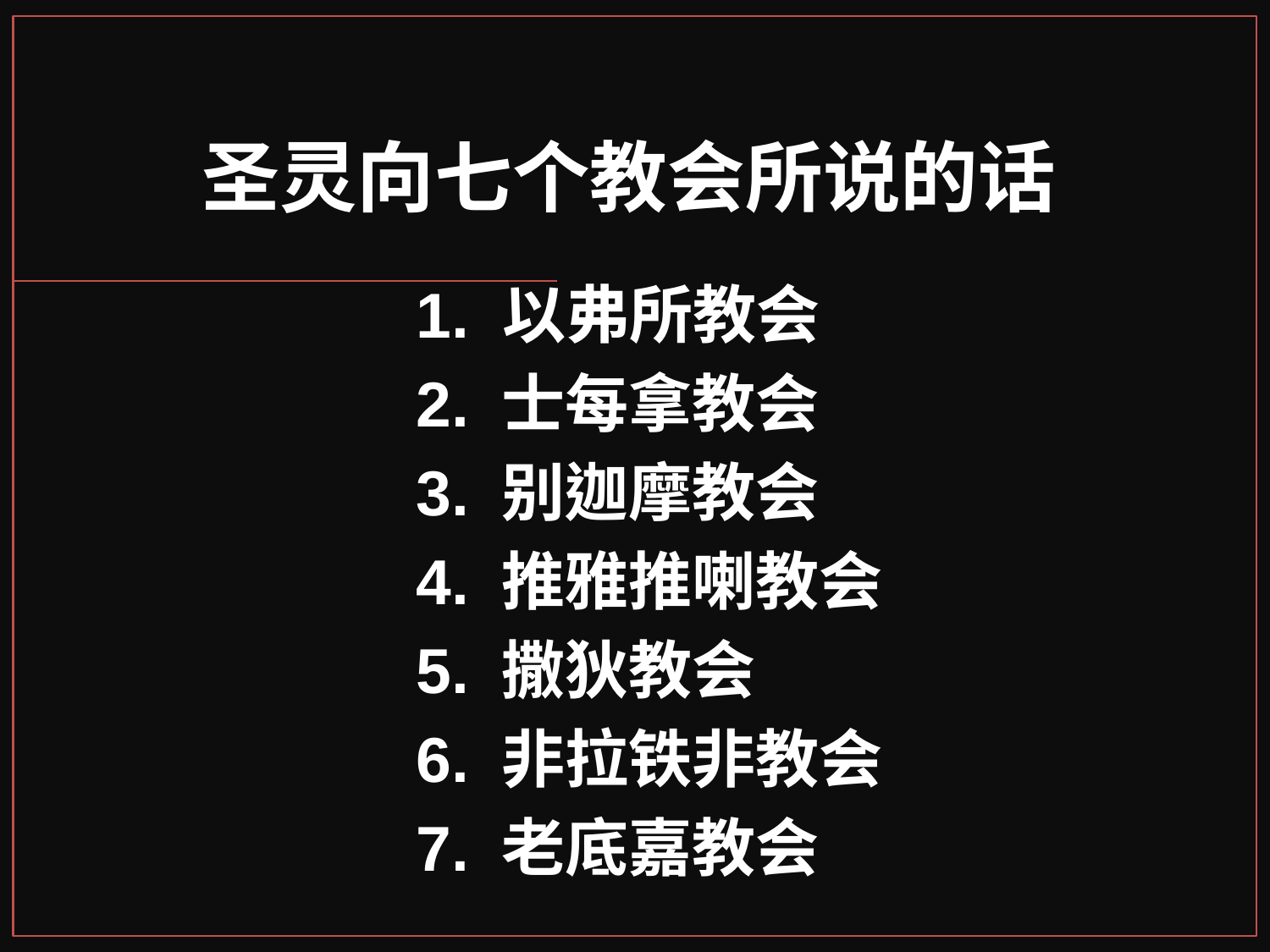

# 圣灵向七个教会所说的话
                       1. 以弗所教会
                  2. 士每拿教会
                  3. 别迦摩教会
                  4. 推雅推喇教会
                  5. 撒狄教会
                  6. 非拉铁非教会
                  7. 老底嘉教会